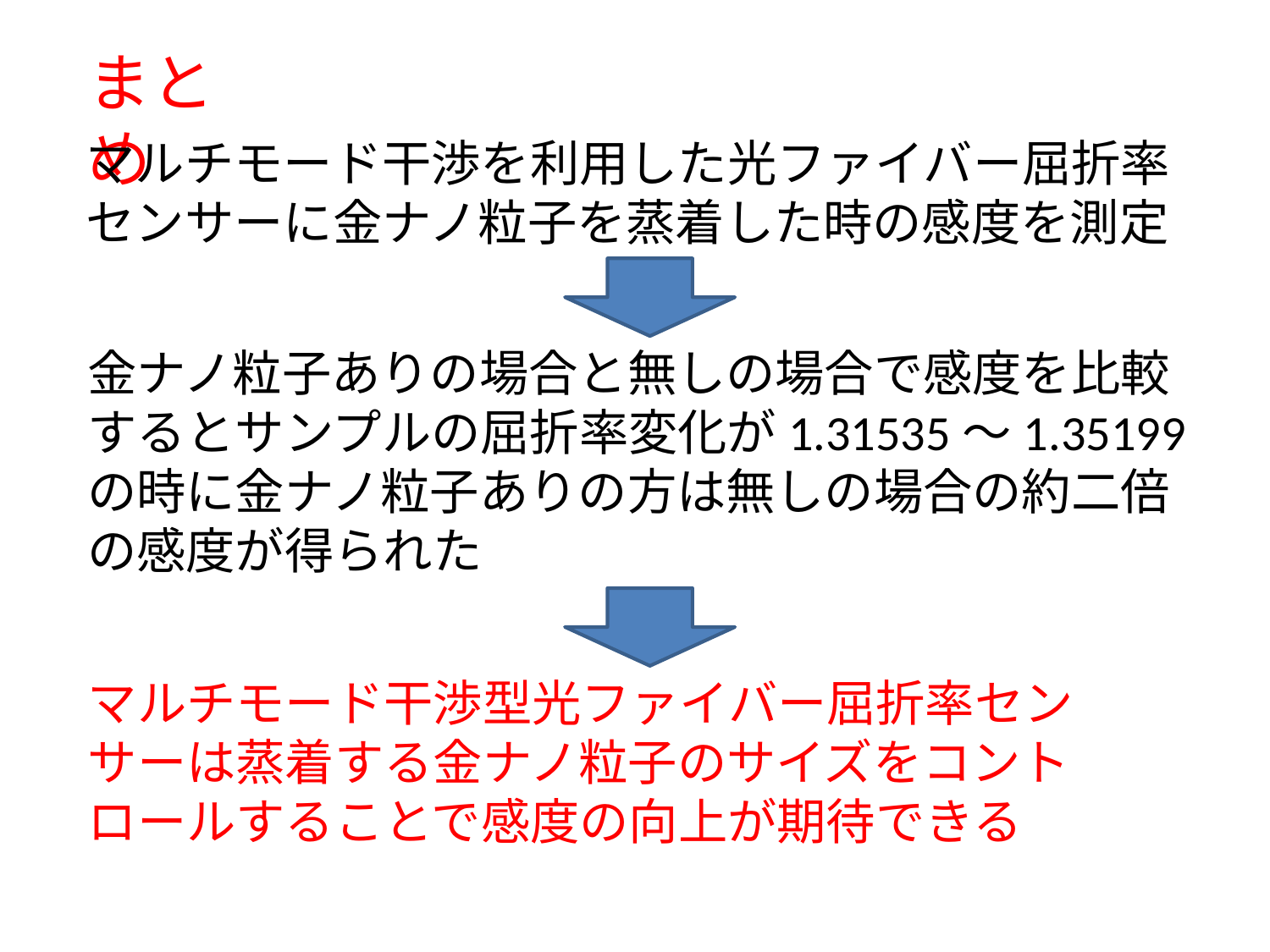

まとめ
マルチモード干渉を利用した光ファイバー屈折率センサーに金ナノ粒子を蒸着した時の感度を測定

金ナノ粒子ありの場合と無しの場合で感度を比較するとサンプルの屈折率変化が1.31535～1.35199の時に金ナノ粒子ありの方は無しの場合の約二倍の感度が得られた

マルチモード干渉型光ファイバー屈折率センサーは蒸着する金ナノ粒子のサイズをコントロールすることで感度の向上が期待できる